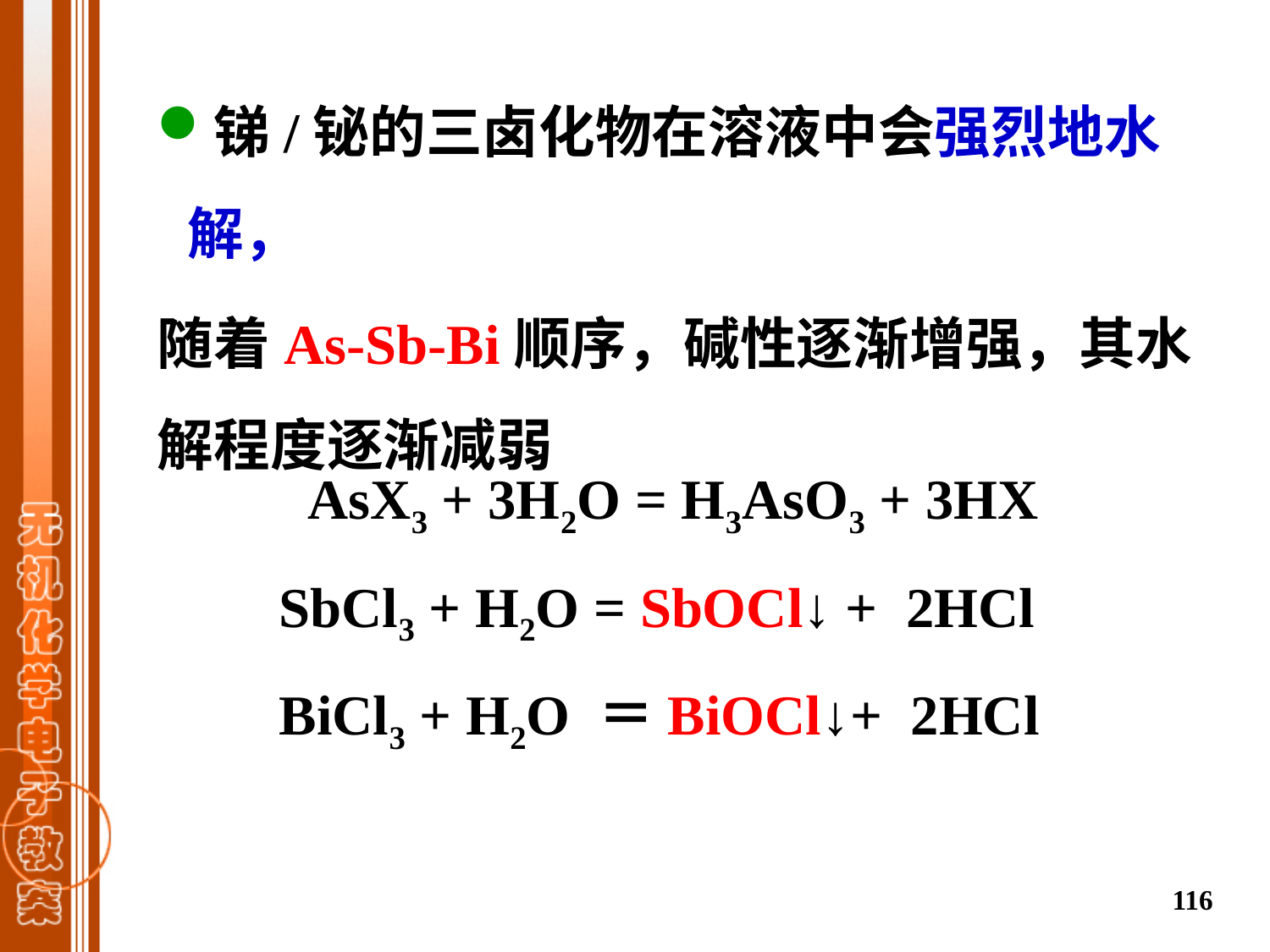

锑/铋的三卤化物在溶液中会强烈地水解，
随着As-Sb-Bi顺序，碱性逐渐增强，其水解程度逐渐减弱
     AsX3 + 3H2O = H3AsO3 + 3HX
   SbCl3 + H2O = SbOCl↓ +  2HCl
   BiCl3 + H2O ＝BiOCl↓+  2HCl
116